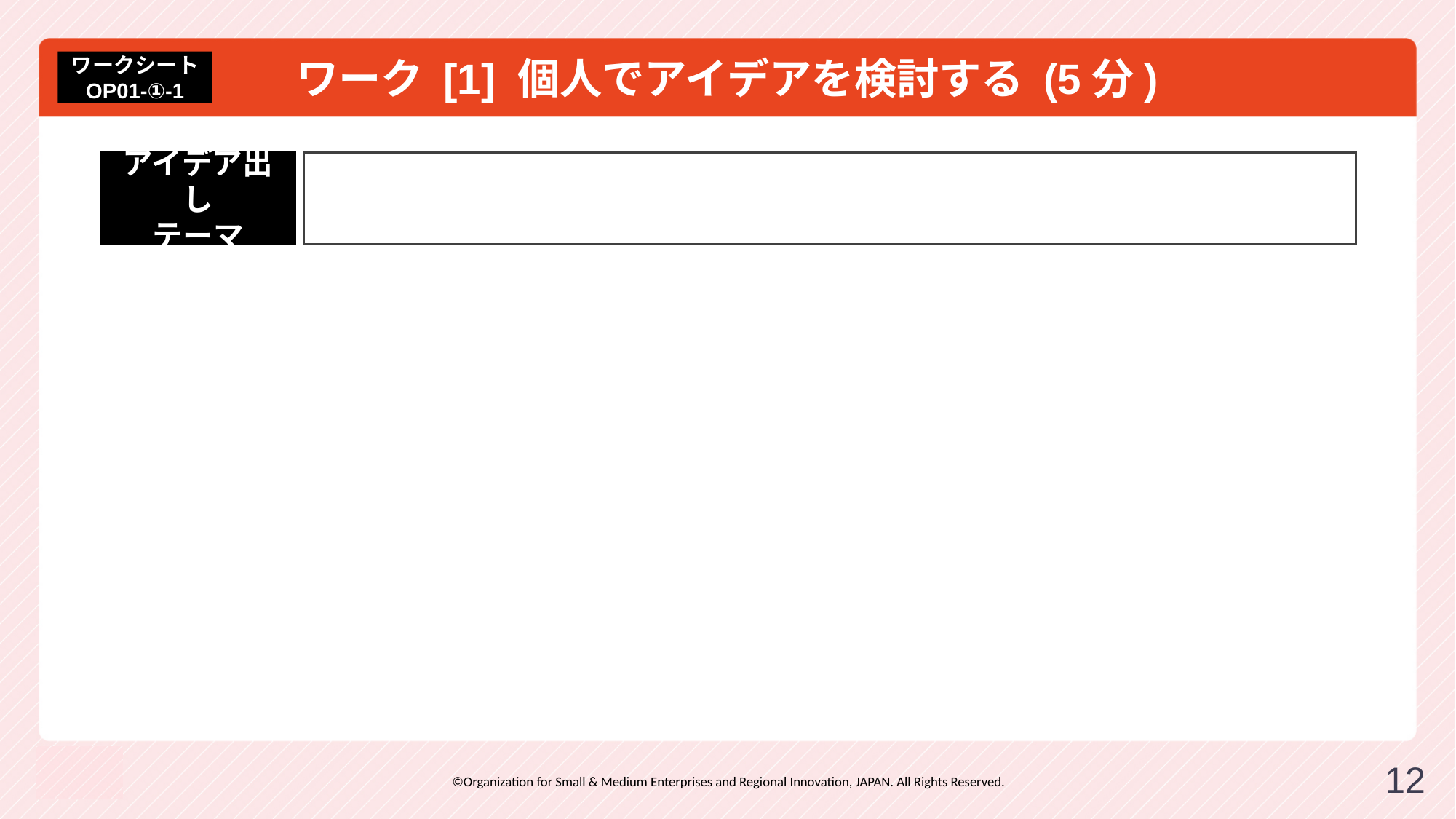

# ワーク [1] 個人でアイデアを検討する (5分)
ワークシート
OP01-①-1
アイデア出し
テーマ